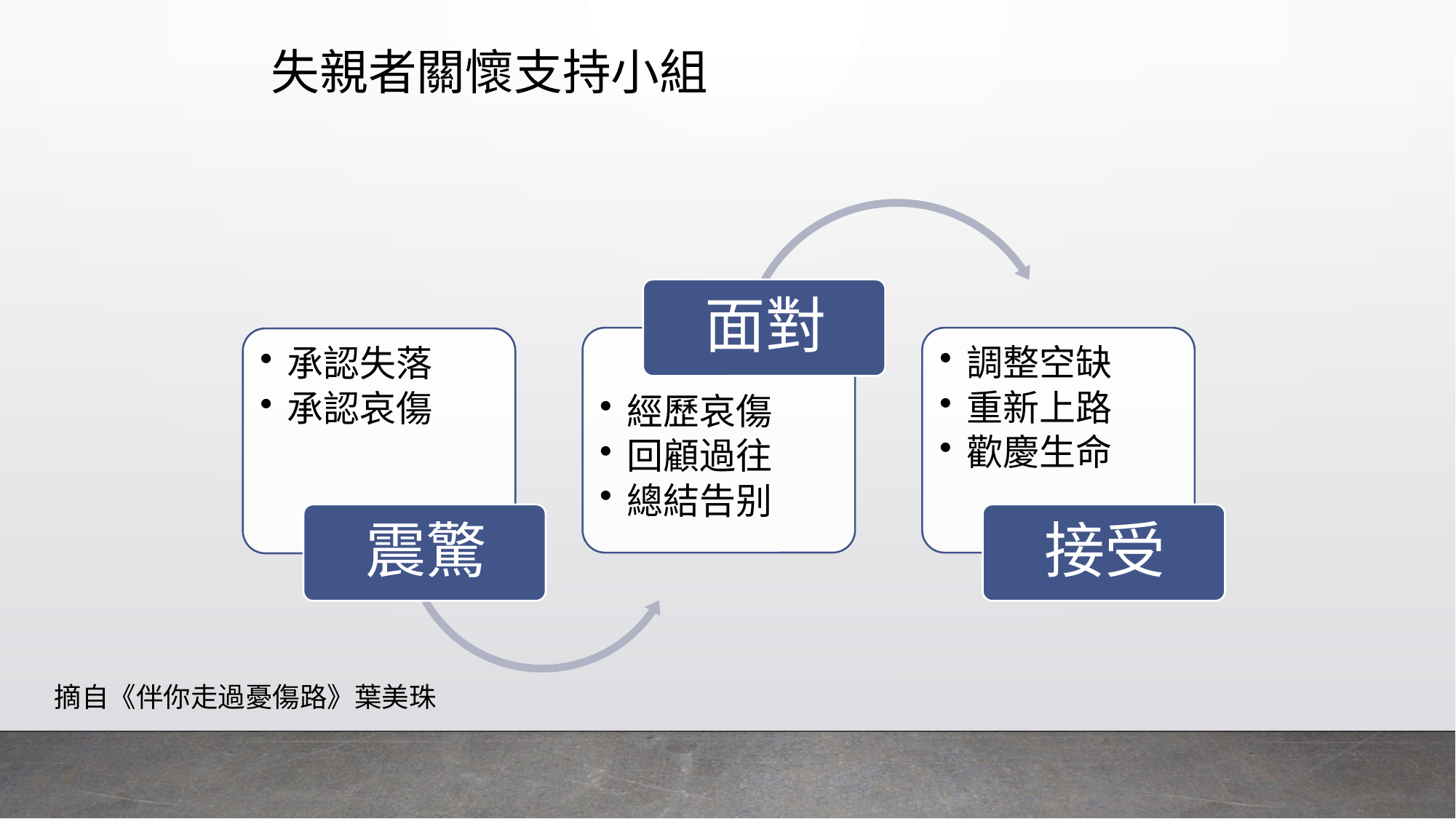

# 失親者關懷支持小組
承認失落
承認哀傷
震驚
經歷哀傷
回顧過往
總結告别
面對
調整空缺
重新上路
歡慶生命
接受

摘自《伴你走過憂傷路》葉美珠